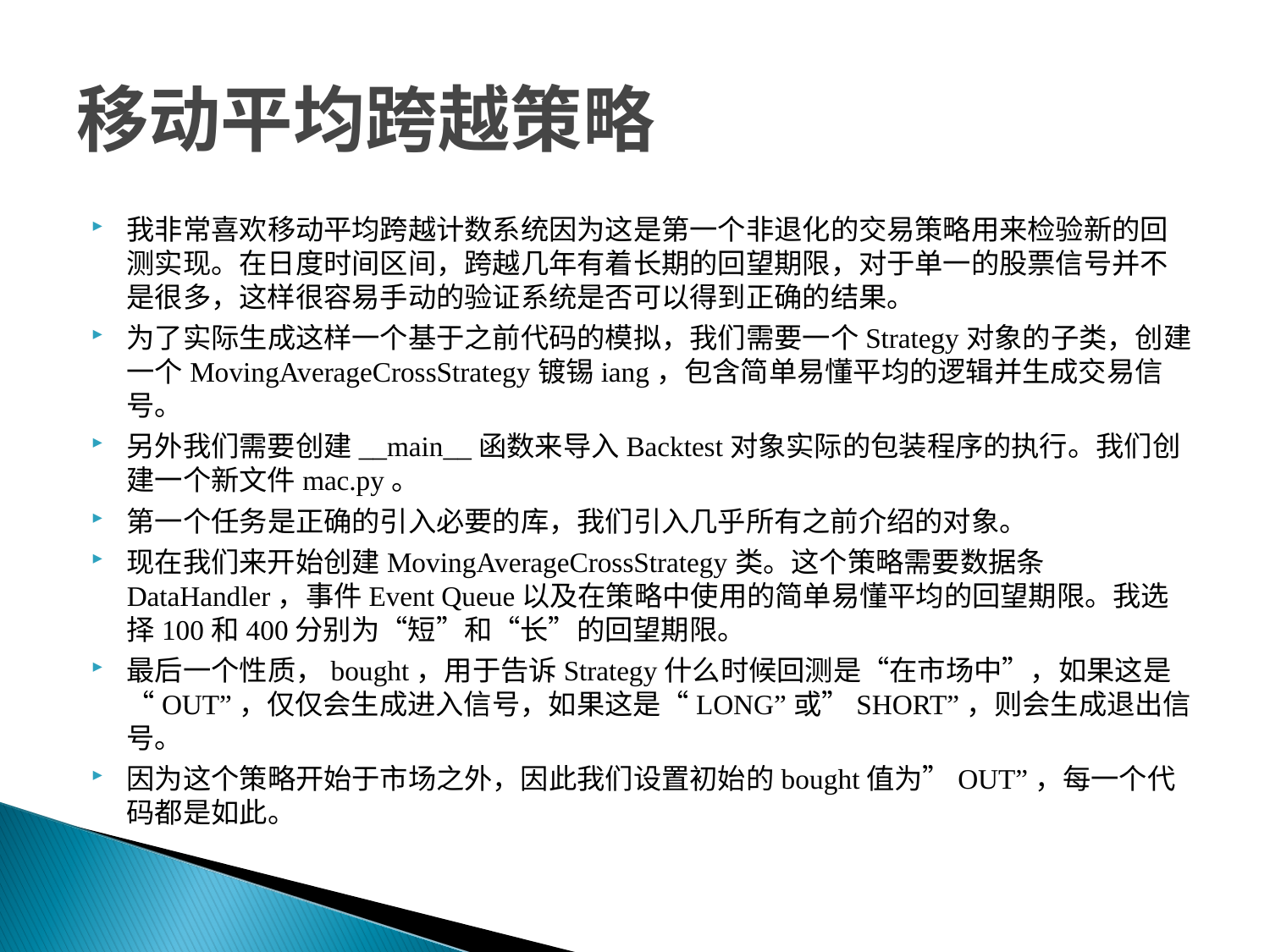

# 移动平均跨越策略
我非常喜欢移动平均跨越计数系统因为这是第一个非退化的交易策略用来检验新的回测实现。在日度时间区间，跨越几年有着长期的回望期限，对于单一的股票信号并不是很多，这样很容易手动的验证系统是否可以得到正确的结果。
为了实际生成这样一个基于之前代码的模拟，我们需要一个Strategy对象的子类，创建一个MovingAverageCrossStrategy镀锡iang，包含简单易懂平均的逻辑并生成交易信号。
另外我们需要创建__main__函数来导入Backtest对象实际的包装程序的执行。我们创建一个新文件mac.py。
第一个任务是正确的引入必要的库，我们引入几乎所有之前介绍的对象。
现在我们来开始创建MovingAverageCrossStrategy类。这个策略需要数据条DataHandler，事件Event Queue以及在策略中使用的简单易懂平均的回望期限。我选择100和400分别为“短”和“长”的回望期限。
最后一个性质，bought，用于告诉Strategy什么时候回测是“在市场中”，如果这是“OUT”，仅仅会生成进入信号，如果这是“LONG”或”SHORT”，则会生成退出信号。
因为这个策略开始于市场之外，因此我们设置初始的bought值为”OUT”，每一个代码都是如此。